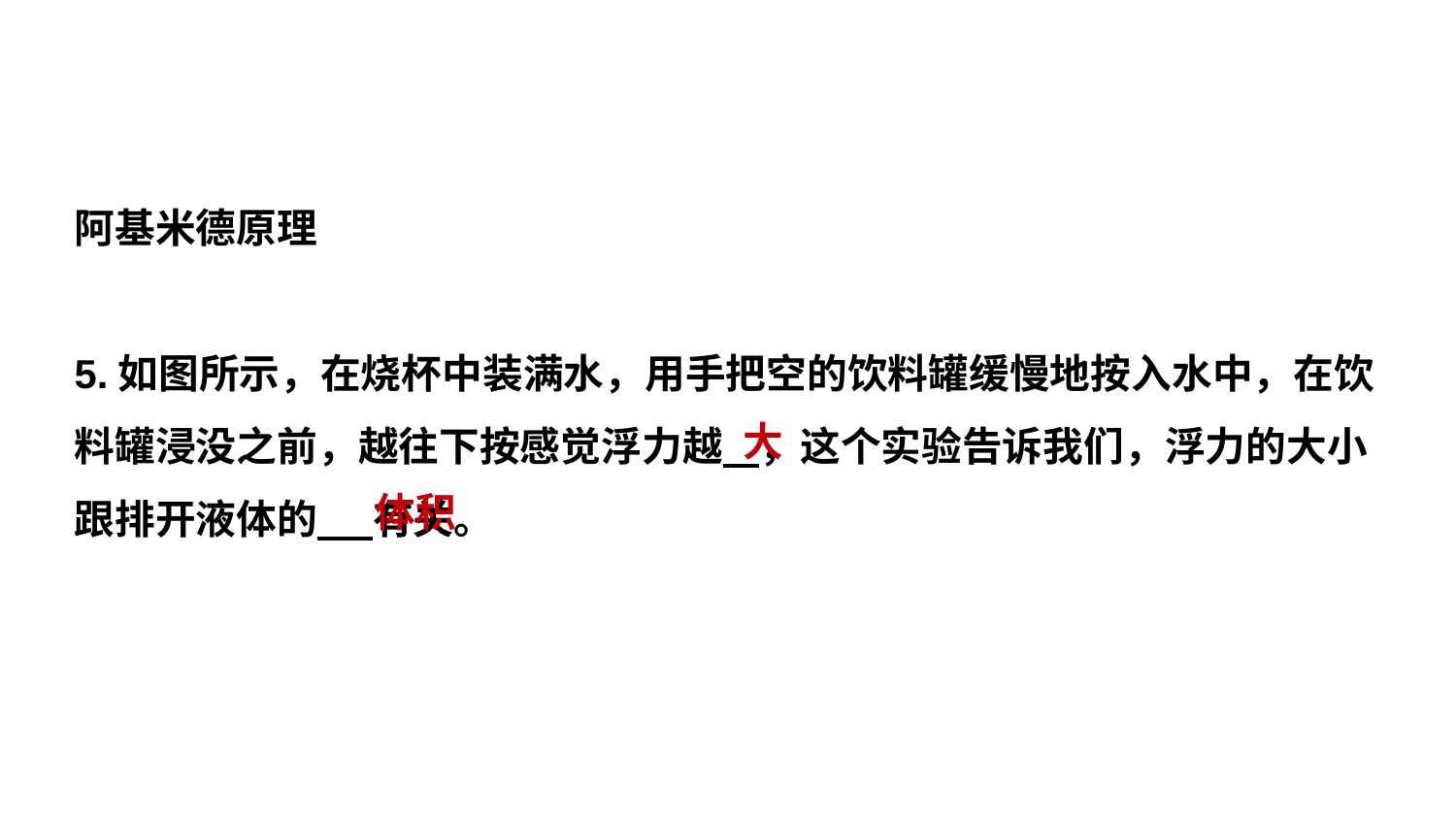

阿基米德原理

5.如图所示，在烧杯中装满水，用手把空的饮料罐缓慢地按入水中，在饮料罐浸没之前，越往下按感觉浮力越    ，这个实验告诉我们，浮力的大小跟排开液体的      有关。
大
体积